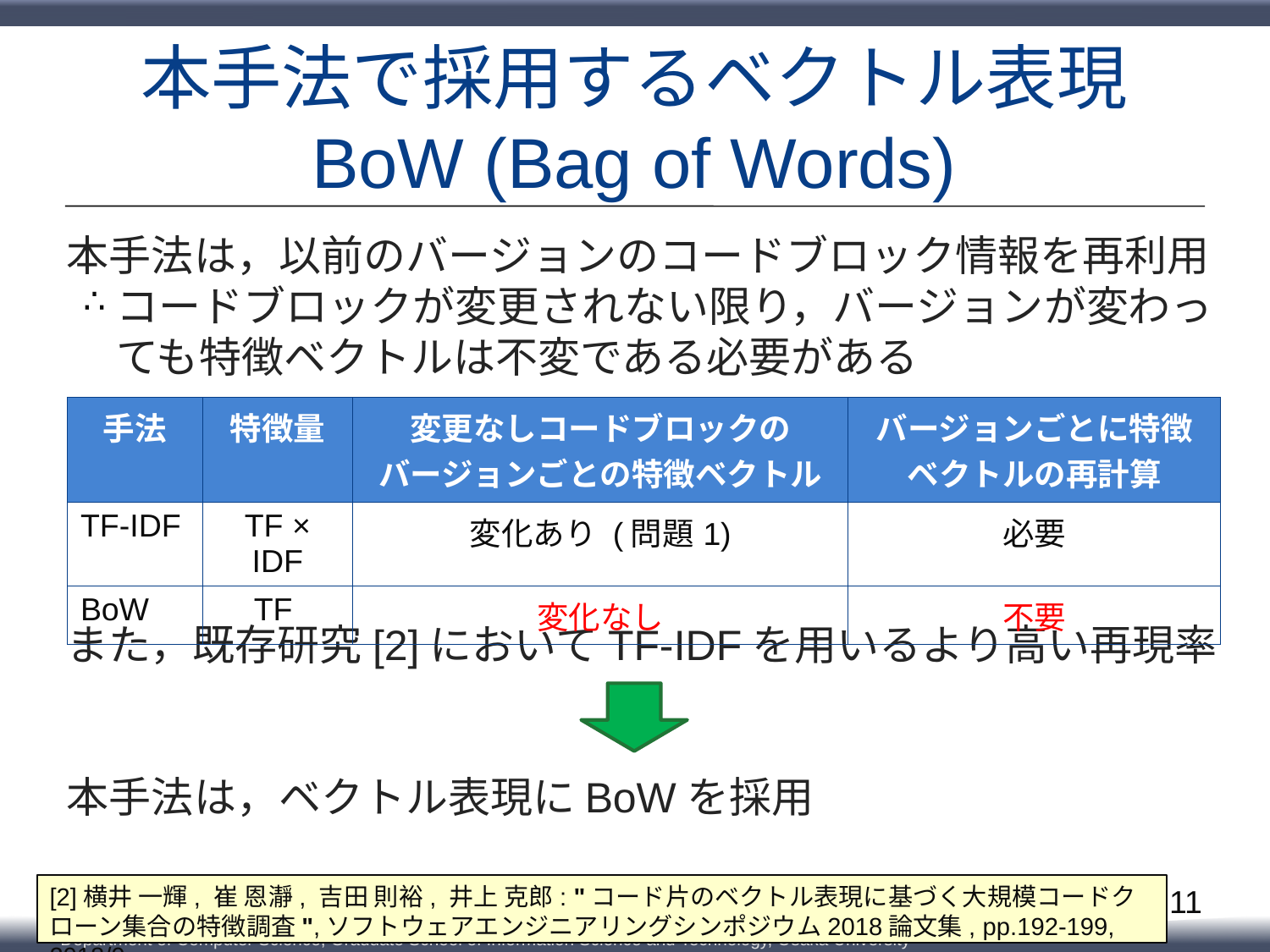

# 本手法で採用するベクトル表現 BoW (Bag of Words)
本手法は，以前のバージョンのコードブロック情報を再利用
コードブロックが変更されない限り，バージョンが変わっても特徴ベクトルは不変である必要がある

また，既存研究[2]においてTF-IDFを用いるより高い再現率

本手法は，ベクトル表現にBoWを採用

∴
| 手法 | 特徴量 | 変更なしコードブロックの バージョンごとの特徴ベクトル | バージョンごとに特徴 ベクトルの再計算 |
| --- | --- | --- | --- |
| TF-IDF | TF × IDF | 変化あり (問題1) | 必要 |
| BoW | TF | 変化なし | 不要 |

[2]横井 一輝, 崔 恩瀞, 吉田 則裕, 井上 克郎: "コード片のベクトル表現に基づく大規模コードクローン集合の特徴調査",ソフトウェアエンジニアリングシンポジウム2018論文集, pp.192-199, 2018/9
11